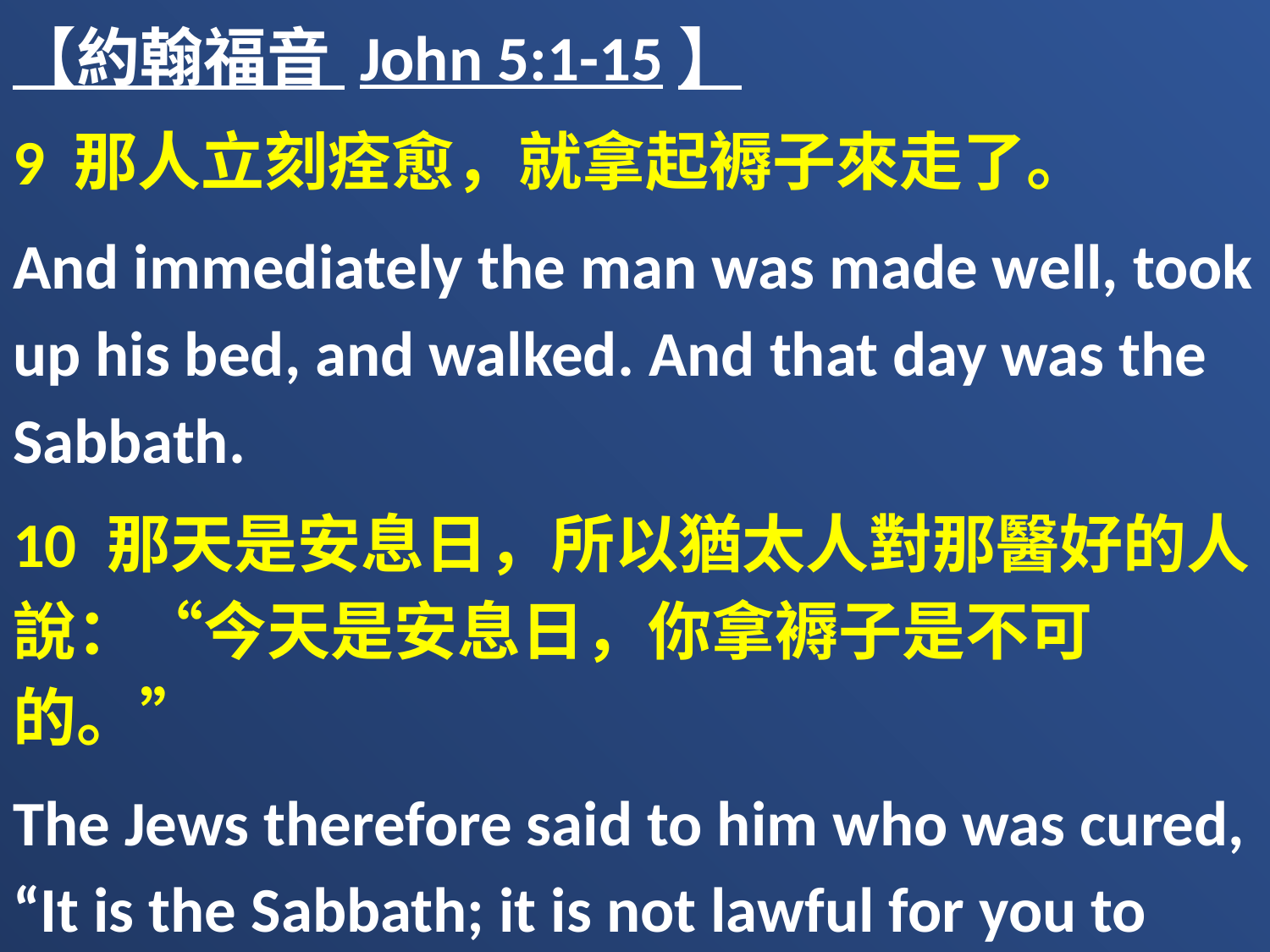

【約翰福音 John 5:1-15】
9 那人立刻痊愈，就拿起褥子來走了。
And immediately the man was made well, took up his bed, and walked. And that day was the Sabbath.
10 那天是安息日，所以猶太人對那醫好的人說：“今天是安息日，你拿褥子是不可的。”
The Jews therefore said to him who was cured, “It is the Sabbath; it is not lawful for you to carry your bed.”